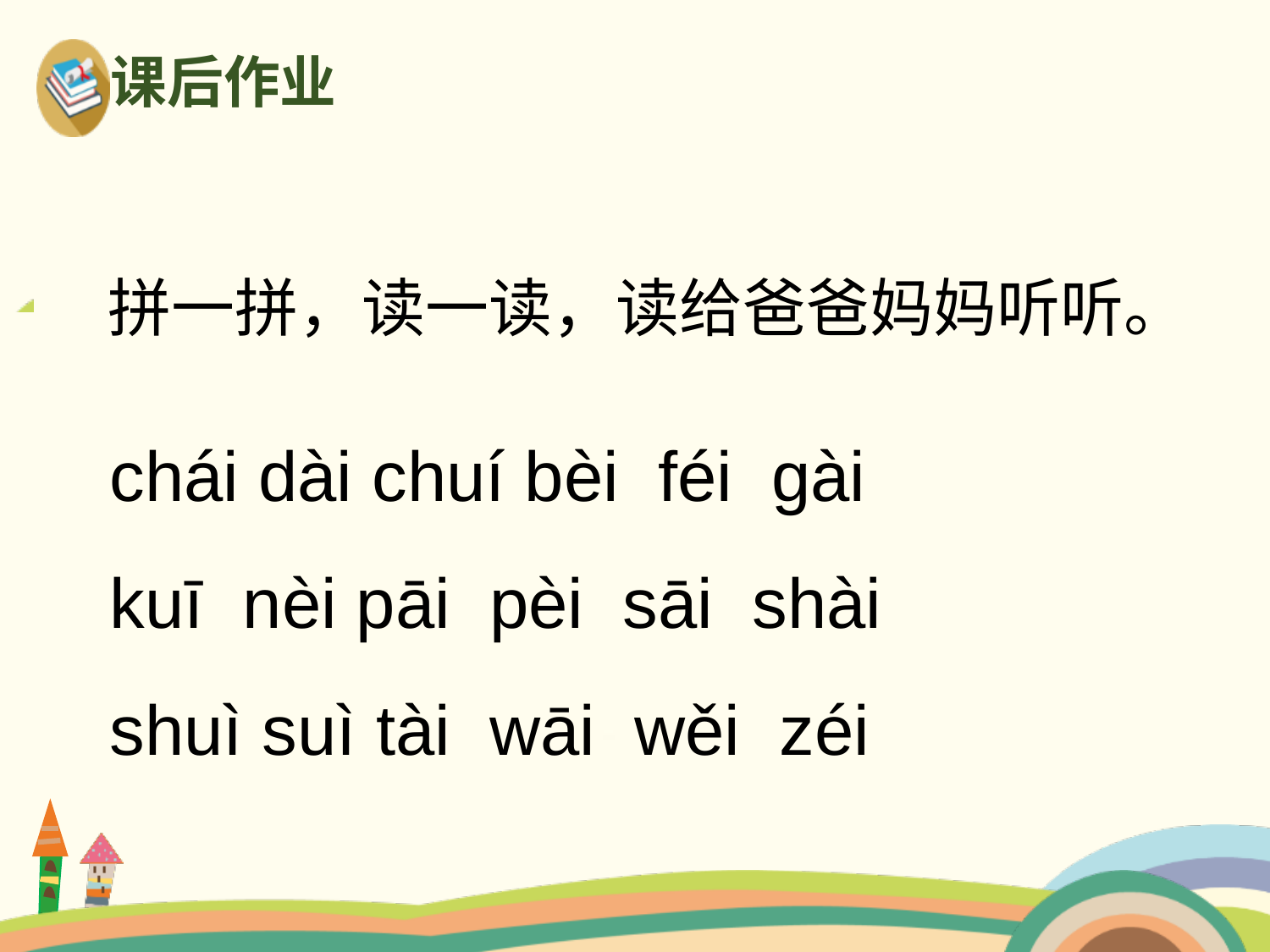

课后作业
拼一拼，读一读，读给爸爸妈妈听听。
chái dài chuí bèi  féi  gài
kuī  nèi pāi  pèi  sāi  shài
shuì suì tài  wāi  wěi  zéi